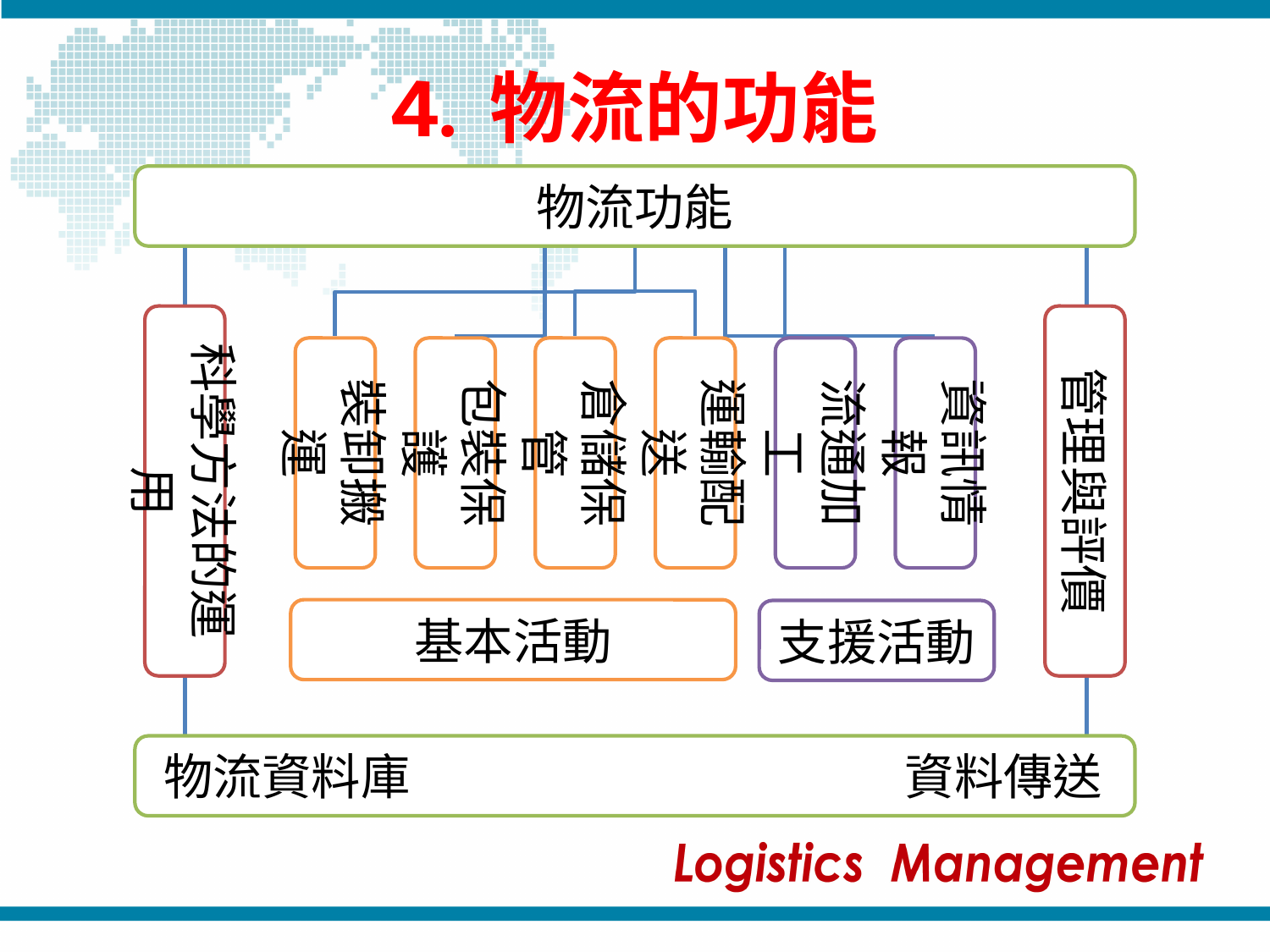

# 4. 物流的功能
物流功能
科學方法的運用
管理與評價
裝卸搬運
包裝保護
倉儲保管
運輸配送
流通加工
資訊情報
基本活動
支援活動

物流資料庫
資料傳送